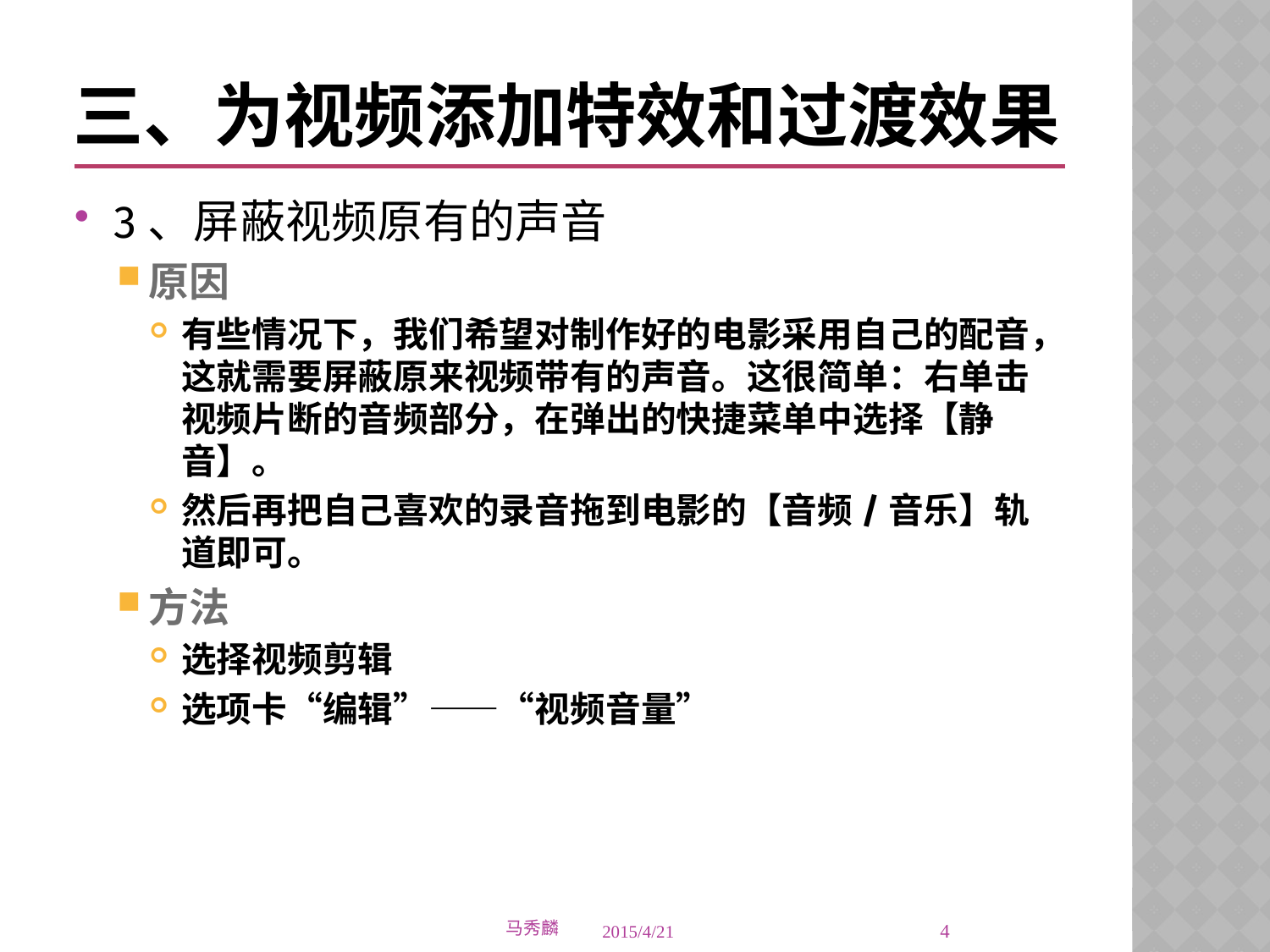

# 三、为视频添加特效和过渡效果
3、屏蔽视频原有的声音
原因
有些情况下，我们希望对制作好的电影采用自己的配音，这就需要屏蔽原来视频带有的声音。这很简单：右单击视频片断的音频部分，在弹出的快捷菜单中选择【静音】。
然后再把自己喜欢的录音拖到电影的【音频/音乐】轨道即可。
方法
选择视频剪辑
选项卡“编辑”——“视频音量”
4
马秀麟
2015/4/21